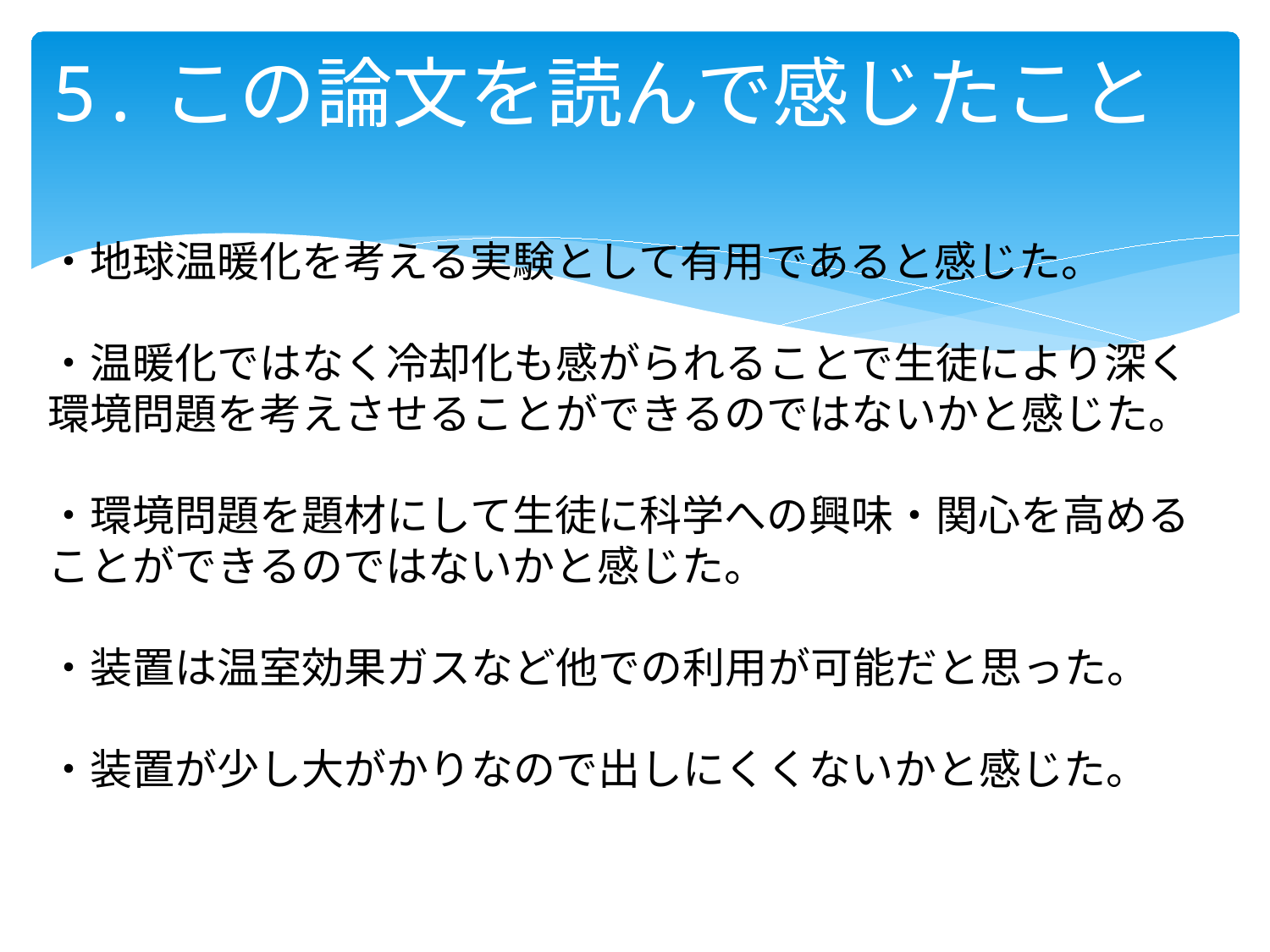

# 5.この論文を読んで感じたこと

・地球温暖化を考える実験として有用であると感じた。

・温暖化ではなく冷却化も感がられることで生徒により深く環境問題を考えさせることができるのではないかと感じた。

・環境問題を題材にして生徒に科学への興味・関心を高めることができるのではないかと感じた。

・装置は温室効果ガスなど他での利用が可能だと思った。

・装置が少し大がかりなので出しにくくないかと感じた。